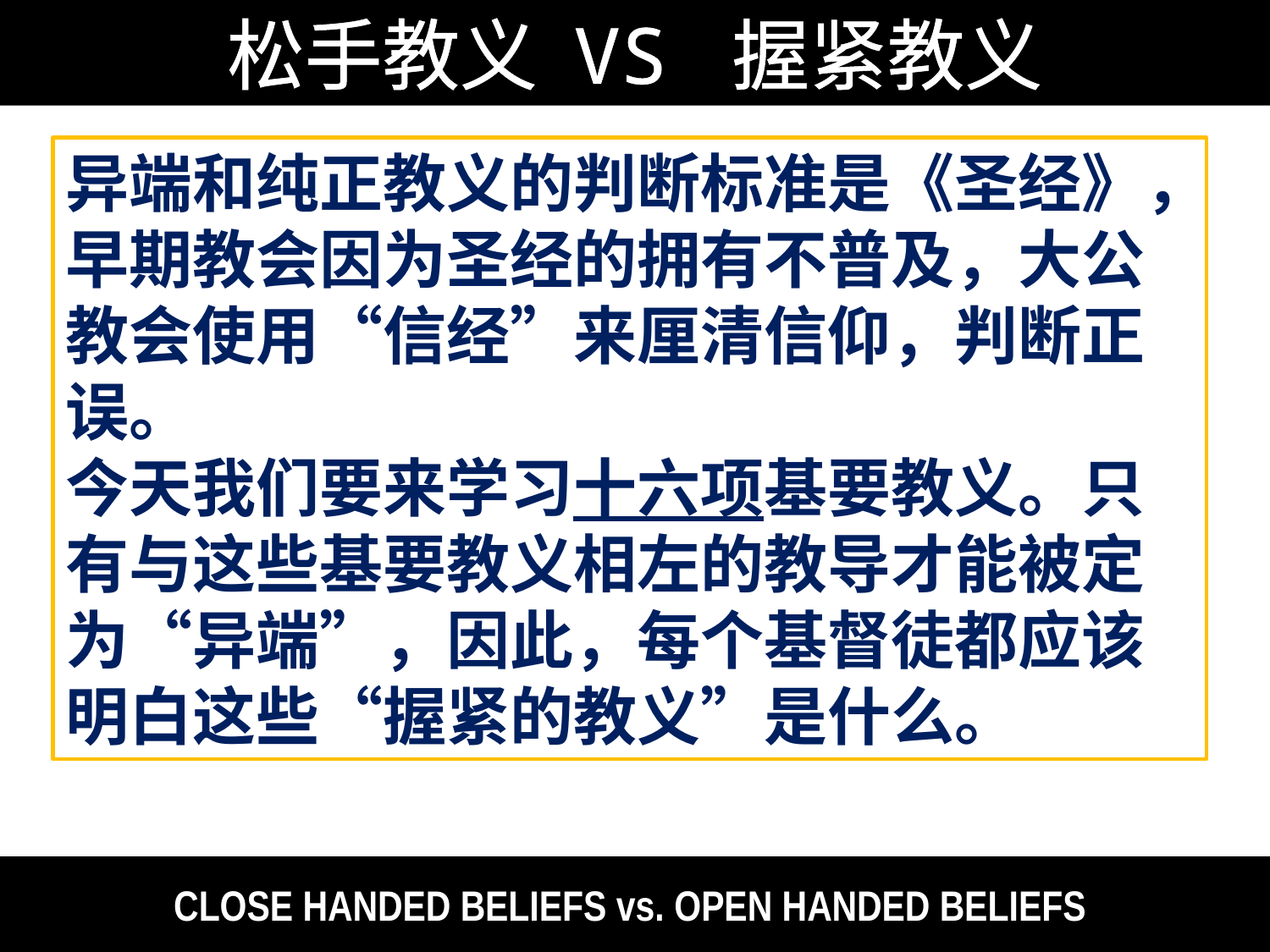

松手教义 VS 握紧教义
异端和纯正教义的判断标准是《圣经》，早期教会因为圣经的拥有不普及，大公教会使用“信经”来厘清信仰，判断正误。
今天我们要来学习十六项基要教义。只有与这些基要教义相左的教导才能被定为“异端”，因此，每个基督徒都应该明白这些“握紧的教义”是什么。
CLOSE HANDED BELIEFS vs. OPEN HANDED BELIEFS